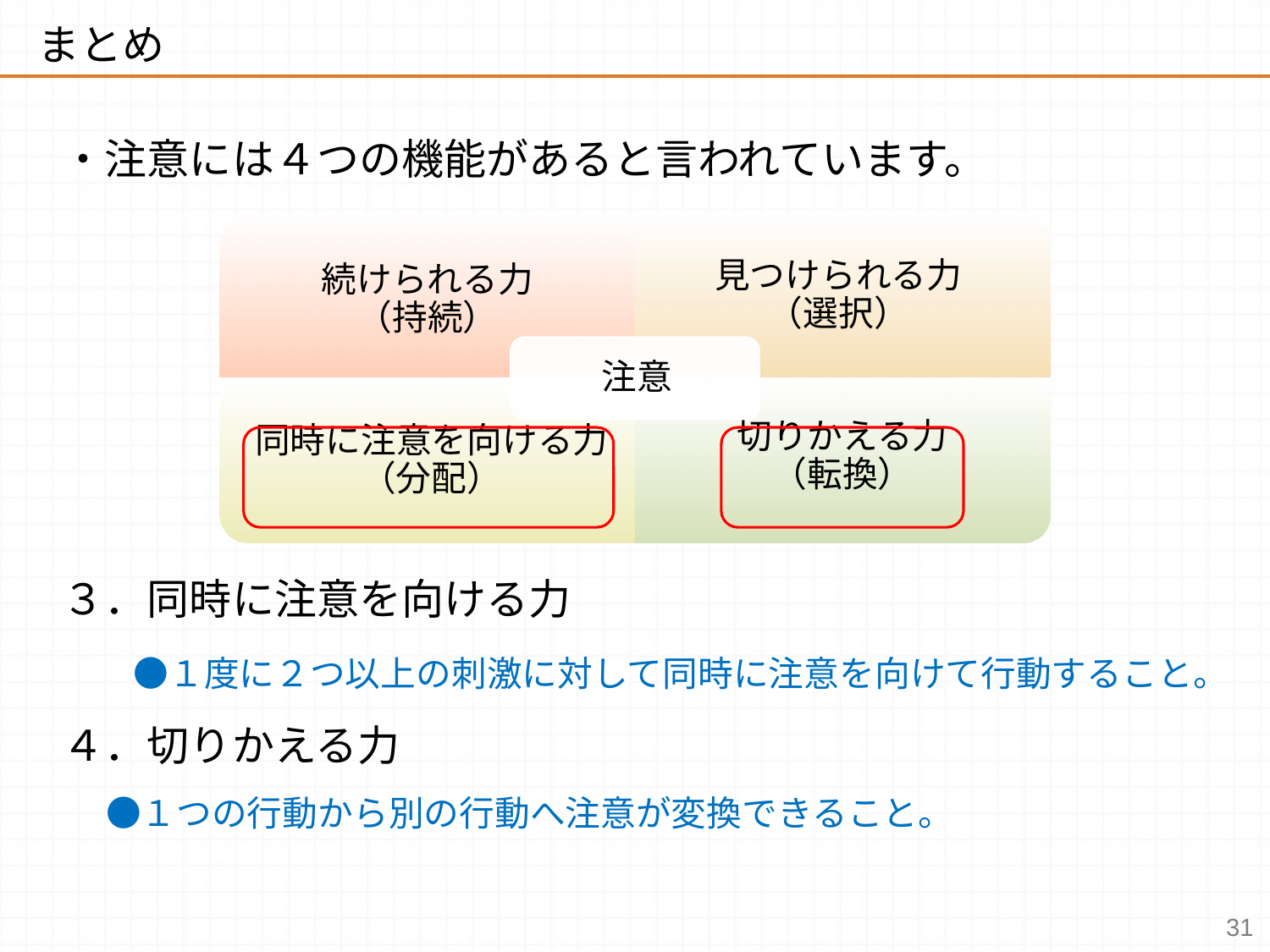

# まとめ
・注意には４つの機能があると言われています。

３．同時に注意を向ける力
　　●１度に２つ以上の刺激に対して同時に注意を向けて行動すること。
４．切りかえる力
　 ●１つの行動から別の行動へ注意が変換できること。

続けられる力
（持続）
見つけられる力
（選択）
同時に注意を向ける力
（分配）
切りかえる力
（転換）
注意

31